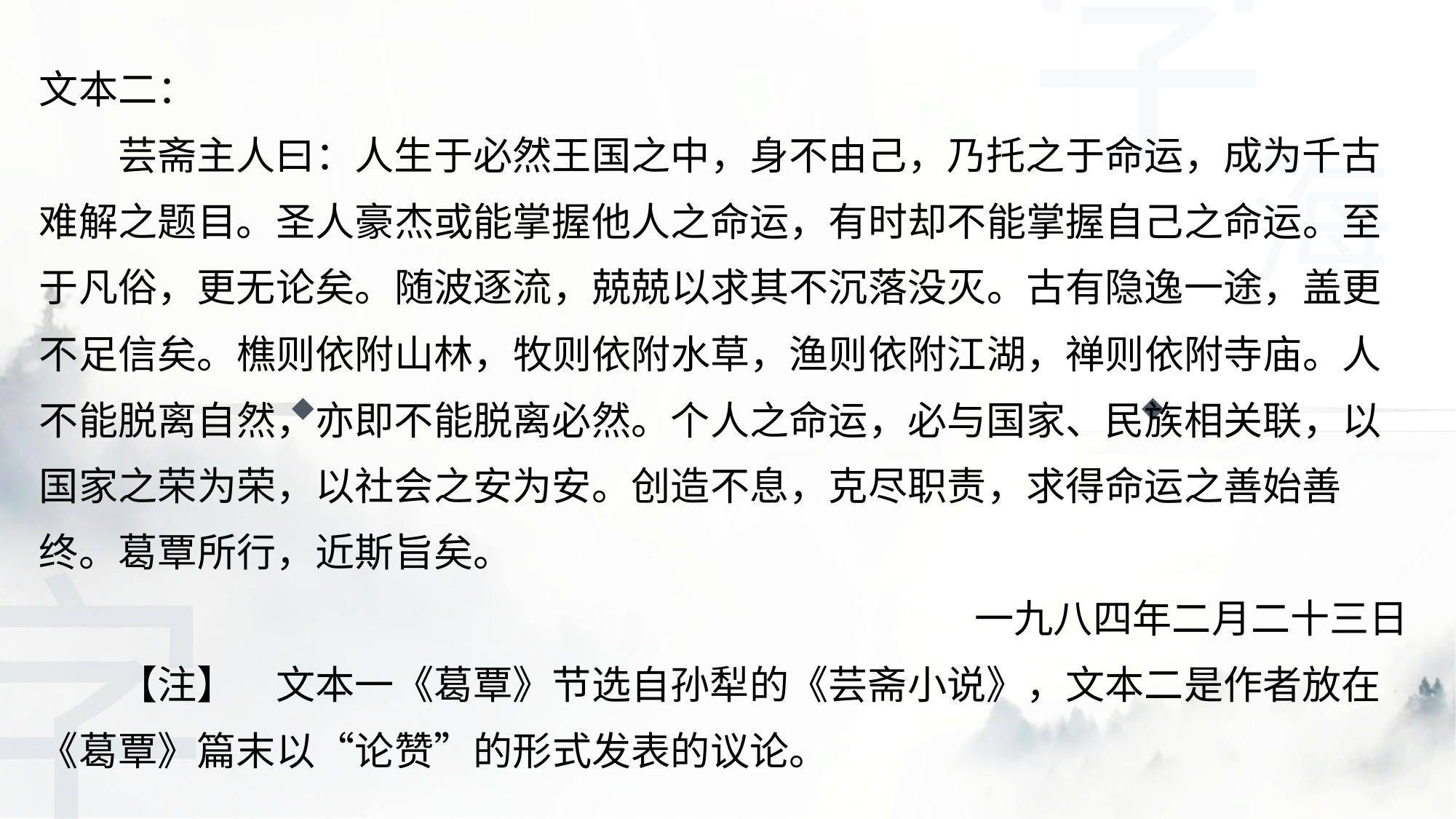

文本二：
芸斋主人曰：人生于必然王国之中，身不由己，乃托之于命运，成为千古难解之题目。圣人豪杰或能掌握他人之命运，有时却不能掌握自己之命运。至于凡俗，更无论矣。随波逐流，兢兢以求其不沉落没灭。古有隐逸一途，盖更不足信矣。樵则依附山林，牧则依附水草，渔则依附江湖，禅则依附寺庙。人不能脱离自然，亦即不能脱离必然。个人之命运，必与国家、民族相关联，以国家之荣为荣，以社会之安为安。创造不息，克尽职责，求得命运之善始善终。葛覃所行，近斯旨矣。
一九八四年二月二十三日
【注】　文本一《葛覃》节选自孙犁的《芸斋小说》，文本二是作者放在《葛覃》篇末以“论赞”的形式发表的议论。